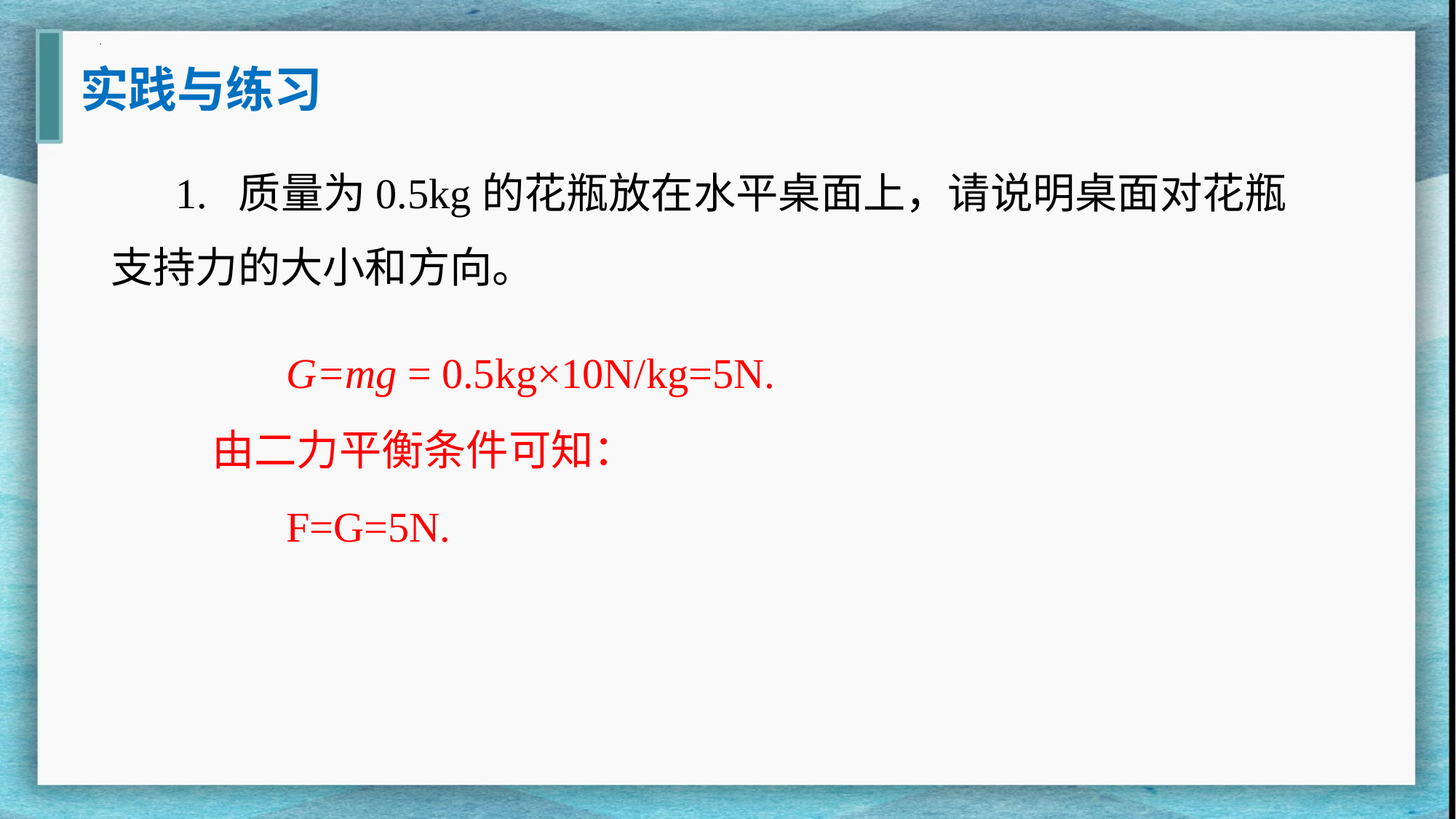

实践与练习
1.  质量为0.5kg的花瓶放在水平桌面上，请说明桌面对花瓶支持力的大小和方向。
       G=mg = 0.5kg×10N/kg=5N.
由二力平衡条件可知：
       F=G=5N.